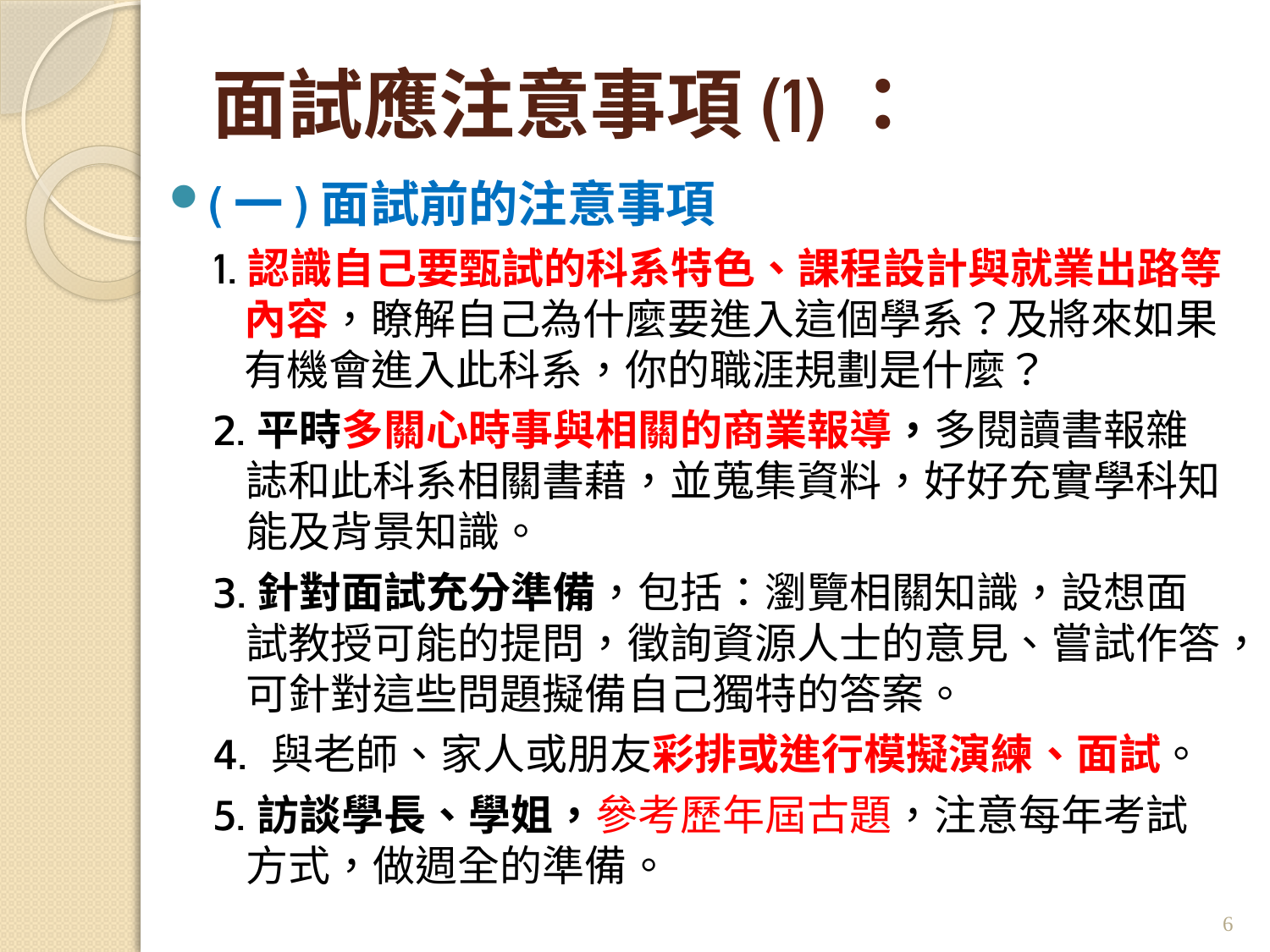

# 面試應注意事項(1)：
(一)面試前的注意事項
1.認識自己要甄試的科系特色、課程設計與就業出路等內容，瞭解自己為什麼要進入這個學系？及將來如果有機會進入此科系，你的職涯規劃是什麼？
2.平時多關心時事與相關的商業報導，多閱讀書報雜誌和此科系相關書藉，並蒐集資料，好好充實學科知能及背景知識。
3.針對面試充分準備，包括：瀏覽相關知識，設想面試教授可能的提問，徵詢資源人士的意見、嘗試作答，可針對這些問題擬備自己獨特的答案。
4. 與老師、家人或朋友彩排或進行模擬演練、面試。
5.訪談學長、學姐，參考歷年屆古題，注意每年考試方式，做週全的準備。
6